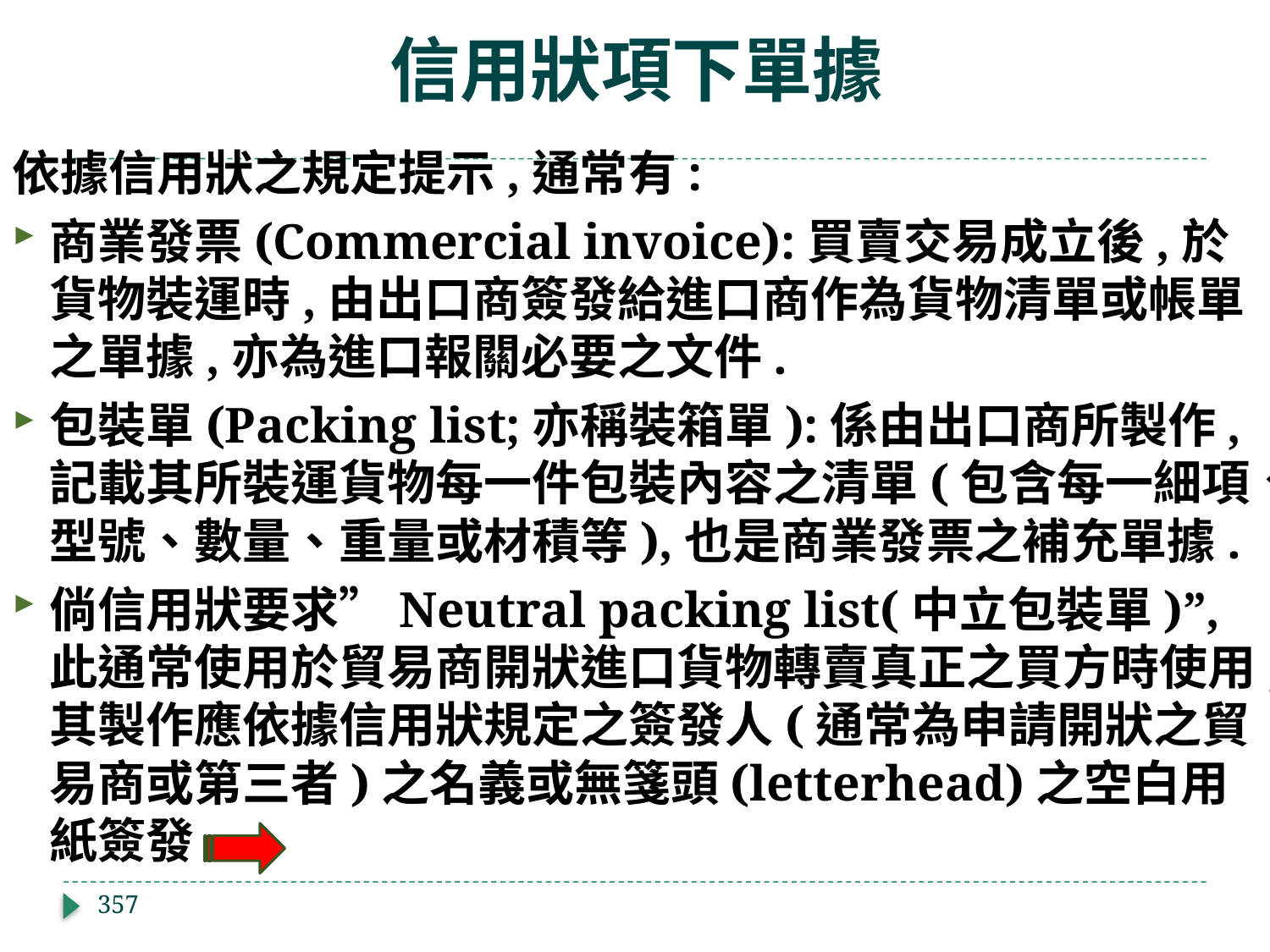

# 信用狀項下單據
依據信用狀之規定提示,通常有:
商業發票(Commercial invoice):買賣交易成立後,於貨物裝運時,由出口商簽發給進口商作為貨物清單或帳單之單據,亦為進口報關必要之文件.
包裝單(Packing list;亦稱裝箱單):係由出口商所製作,記載其所裝運貨物每一件包裝內容之清單(包含每一細項、型號、數量、重量或材積等),也是商業發票之補充單據.
倘信用狀要求”Neutral packing list(中立包裝單)”,此通常使用於貿易商開狀進口貨物轉賣真正之買方時使用,其製作應依據信用狀規定之簽發人(通常為申請開狀之貿易商或第三者)之名義或無箋頭(letterhead)之空白用紙簽發.

357